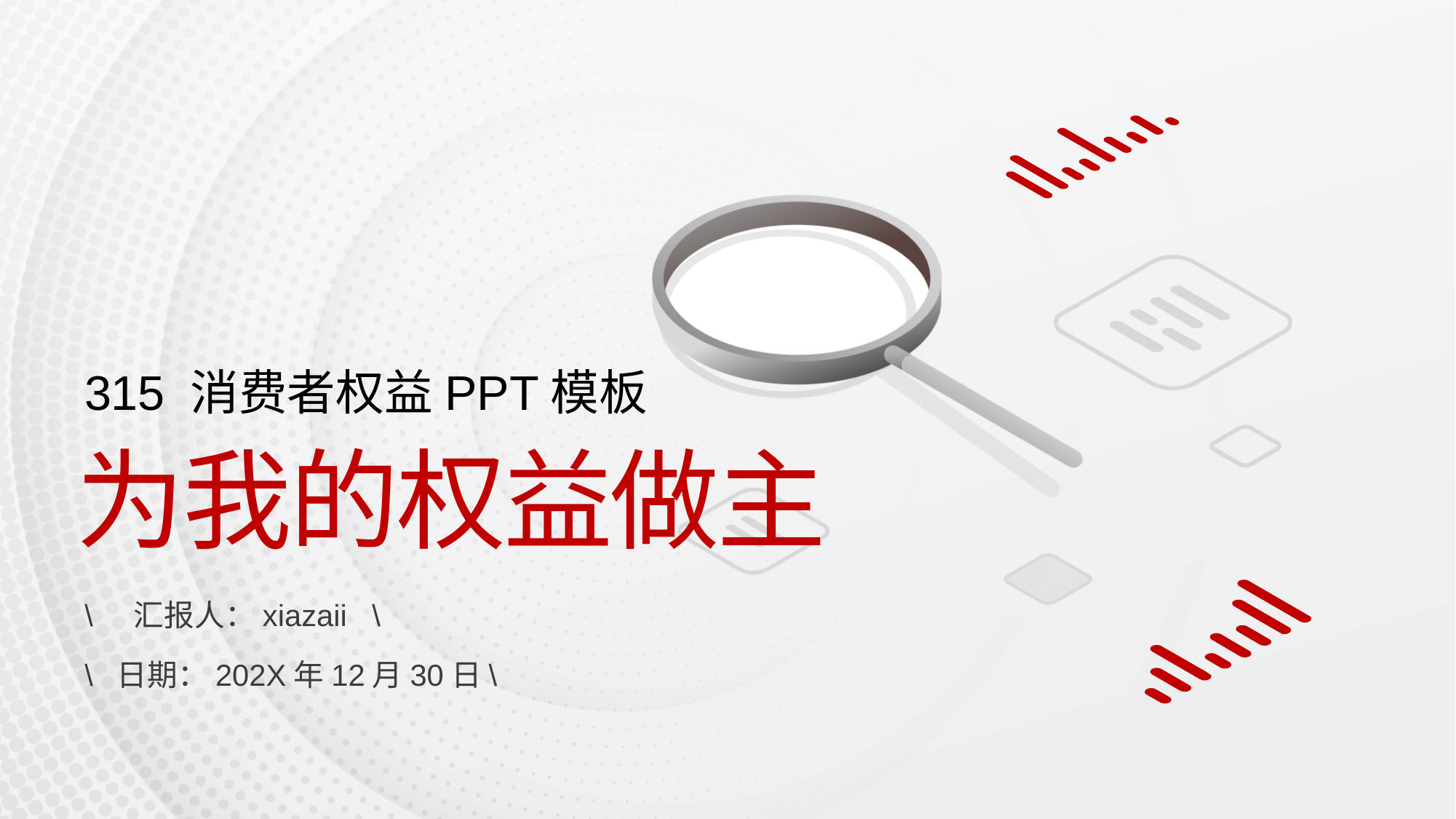

315 消费者权益PPT模板
为我的权益做主

\    汇报人：xiazaii   \
\  日期：202X年12月30日\